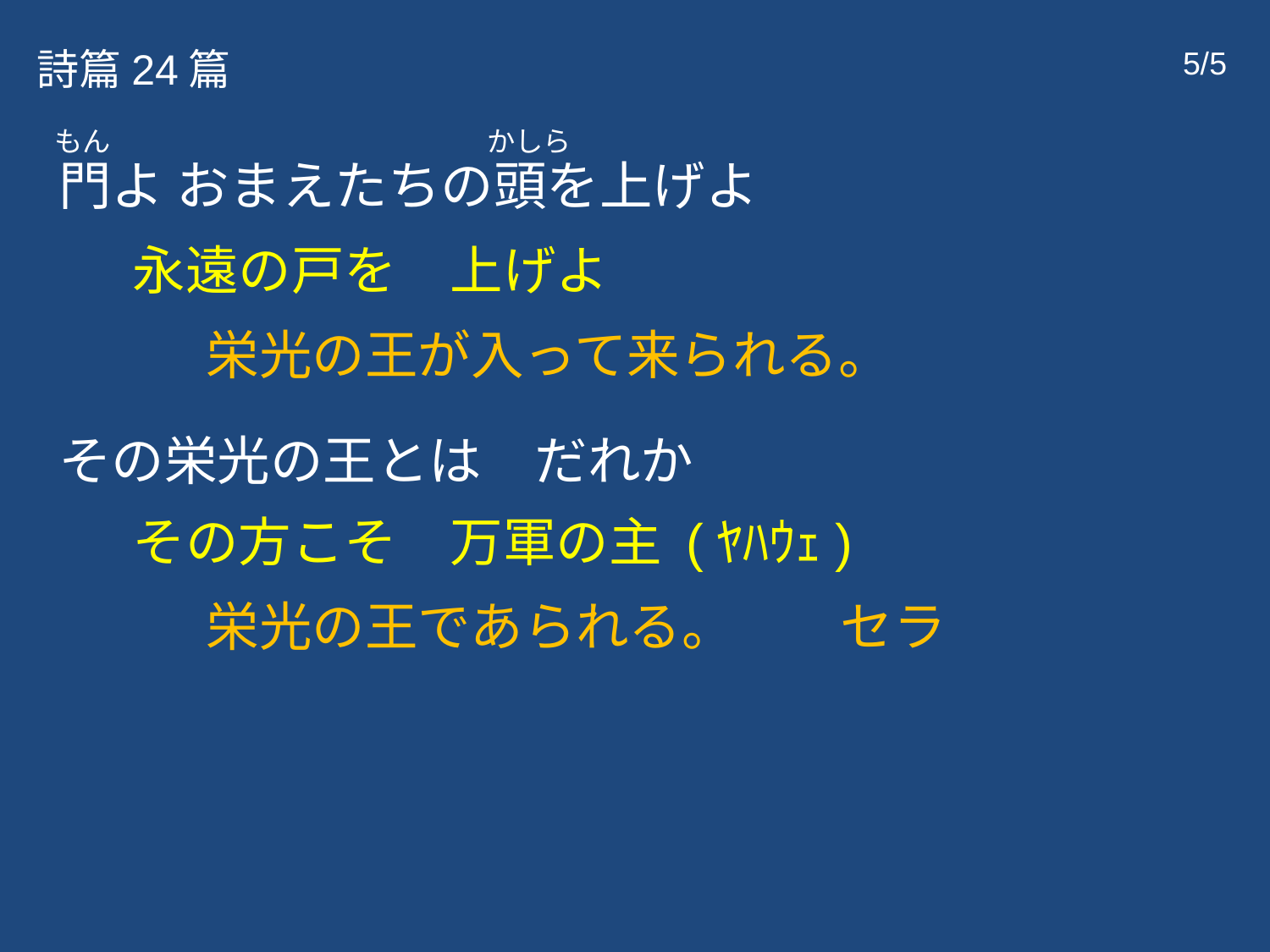

詩篇24篇
5/5
もん
かしら
門よ おまえたちの頭を上げよ
永遠の戸を　上げよ
栄光の王が入って来られる。
その栄光の王とは　だれか
その方こそ　万軍の主 (ﾔﾊｳｪ)
栄光の王であられる。　　セラ